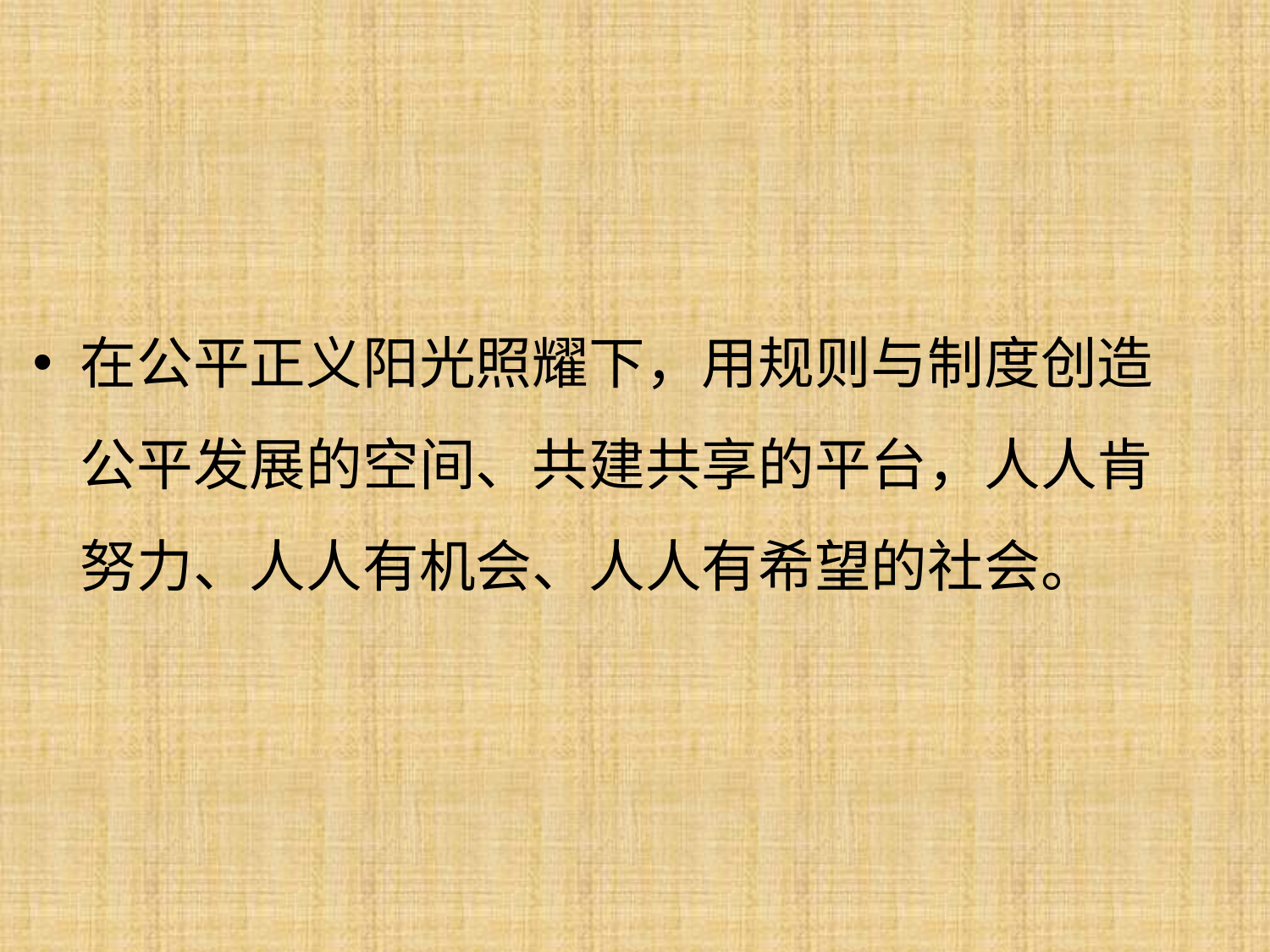

在公平正义阳光照耀下，用规则与制度创造公平发展的空间、共建共享的平台，人人肯努力、人人有机会、人人有希望的社会。